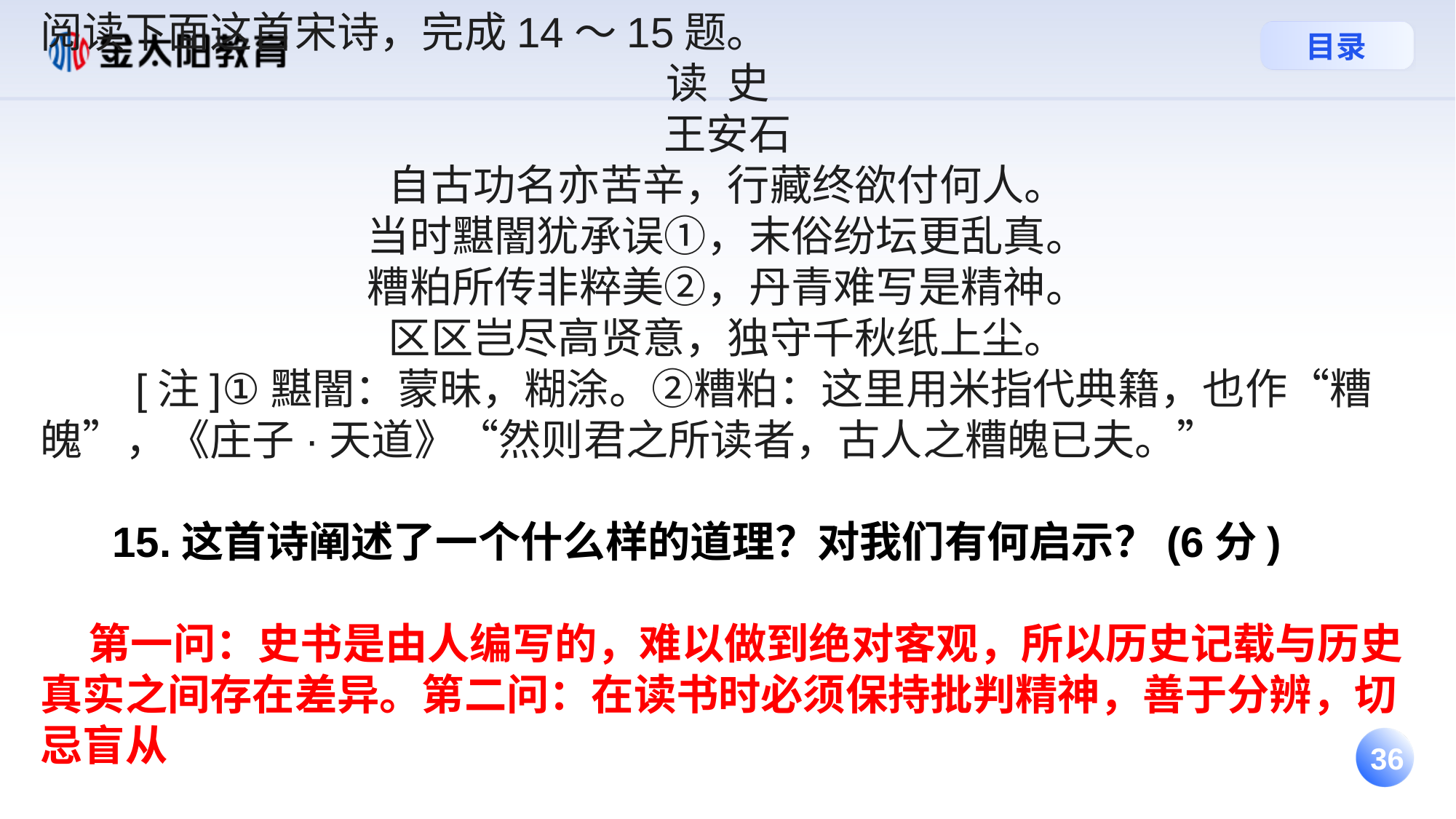

阅读下面这首宋诗，完成14～15题。
读  史
王安石
自古功名亦苦辛，行藏终欲付何人。
当时黮闇犹承误①，末俗纷坛更乱真。
糟粕所传非粹美②，丹青难写是精神。
区区岂尽高贤意，独守千秋纸上尘。
　　[注]①黮闇：蒙昧，糊涂。②糟粕：这里用米指代典籍，也作“糟魄”，《庄子·天道》“然则君之所读者，古人之糟魄已夫。”

　  15.这首诗阐述了一个什么样的道理？对我们有何启示？(6分)

    第一问：史书是由人编写的，难以做到绝对客观，所以历史记载与历史真实之间存在差异。第二问：在读书时必须保持批判精神，善于分辨，切忌盲从